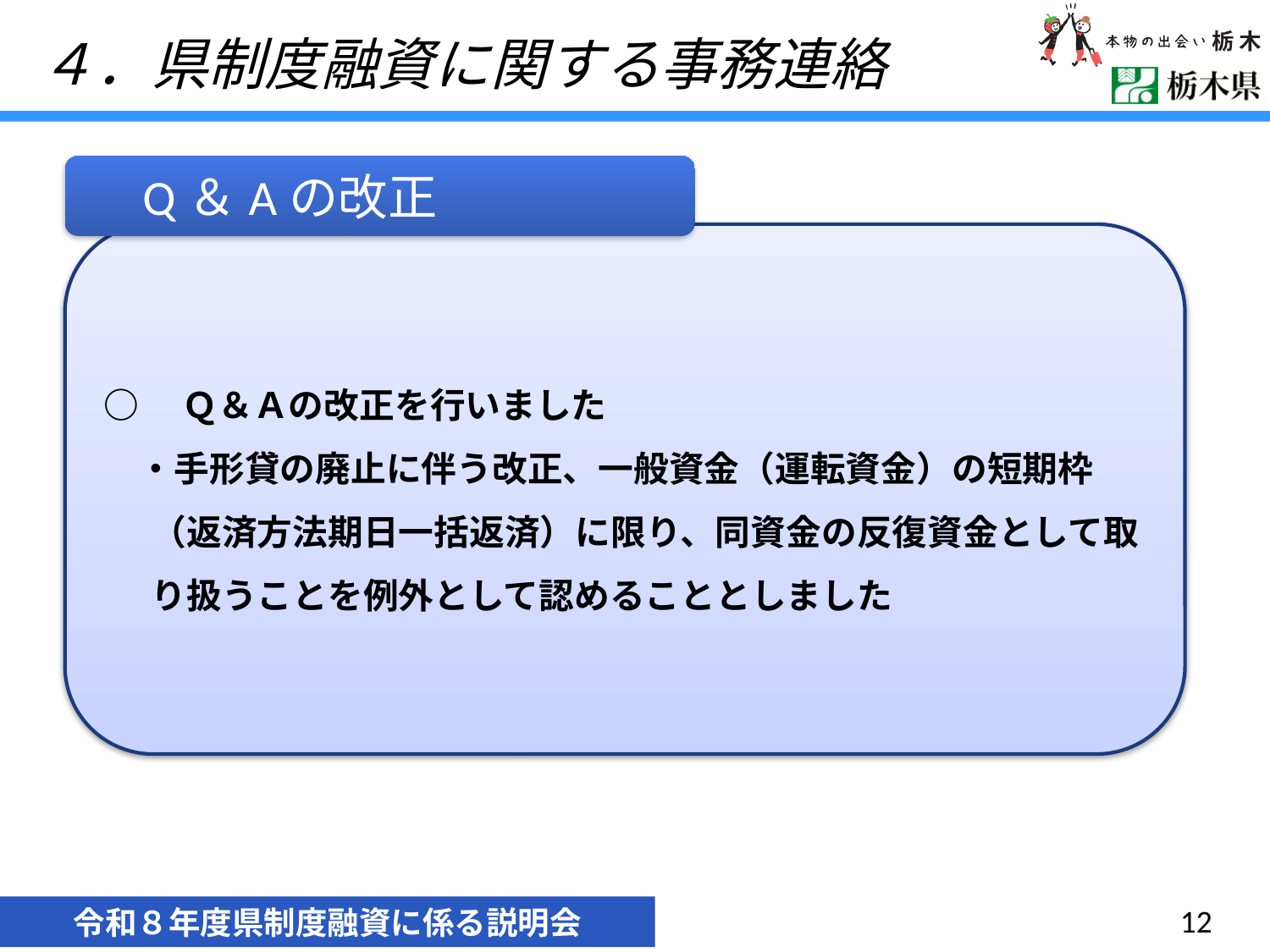

４．県制度融資に関する事務連絡

　Q＆Aの改正
○　Ｑ＆Ａの改正を行いました
　・手形貸の廃止に伴う改正、一般資金（運転資金）の短期枠（返済方法期日一括返済）に限り、同資金の反復資金として取り扱うことを例外として認めることとしました
12